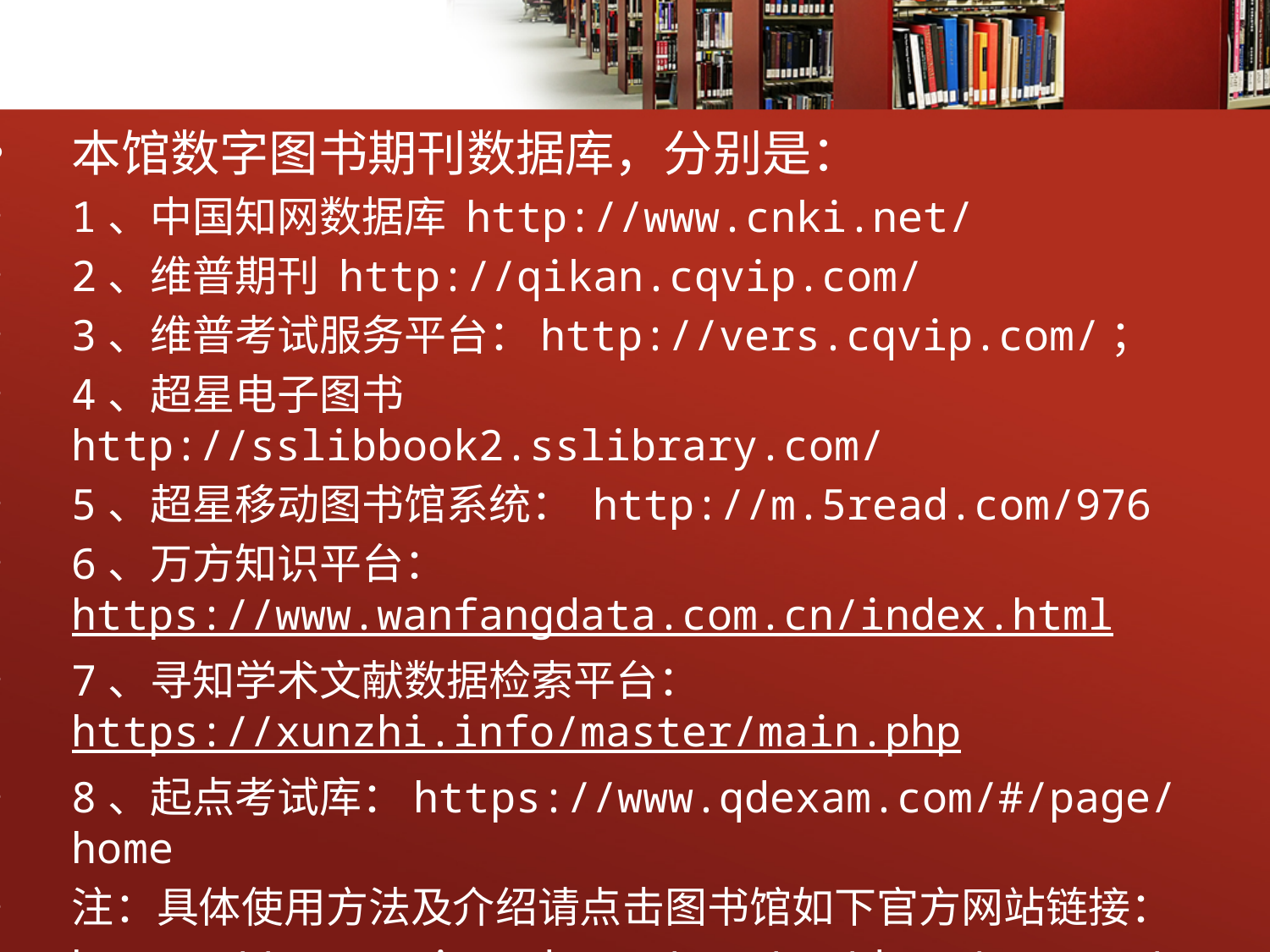

本馆数字图书期刊数据库，分别是：
1、中国知网数据库 http://www.cnki.net/
2、维普期刊 http://qikan.cqvip.com/
3、维普考试服务平台：http://vers.cqvip.com/；
4、超星电子图书 http://sslibbook2.sslibrary.com/
5、超星移动图书馆系统： http://m.5read.com/976
6、万方知识平台：https://www.wanfangdata.com.cn/index.html
7、寻知学术文献数据检索平台：https://xunzhi.info/master/main.php
8、起点考试库：https://www.qdexam.com/#/page/home
注：具体使用方法及介绍请点击图书馆如下官方网站链接：
https://www.nuit.edu.cn/tsg/zy/dzzy/zssyzy/content_3533（正式使用资源）